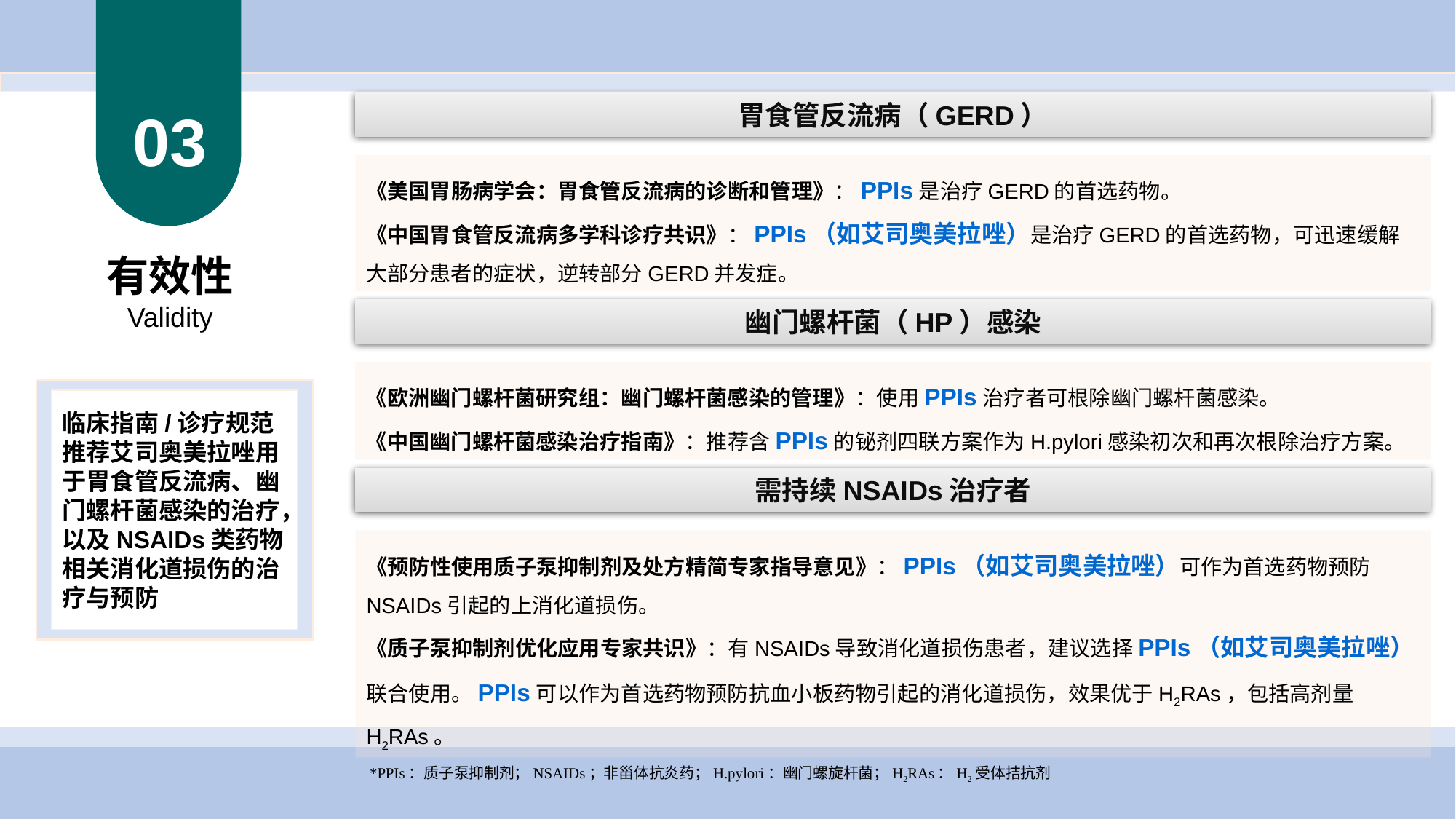

胃食管反流病（GERD）
《美国胃肠病学会：胃食管反流病的诊断和管理》：PPIs是治疗GERD的首选药物。
《中国胃食管反流病多学科诊疗共识》：PPIs（如艾司奥美拉唑）是治疗GERD的首选药物，可迅速缓解大部分患者的症状，逆转部分GERD并发症。
幽门螺杆菌（HP）感染
《欧洲幽门螺杆菌研究组：幽门螺杆菌感染的管理》：使用PPIs治疗者可根除幽门螺杆菌感染。
《中国幽门螺杆菌感染治疗指南》：推荐含PPIs的铋剂四联方案作为H.pylori感染初次和再次根除治疗方案。
需持续NSAIDs治疗者
03
有效性
Validity

临床指南/诊疗规范推荐艾司奥美拉唑用于胃食管反流病、幽门螺杆菌感染的治疗，以及NSAIDs类药物相关消化道损伤的治疗与预防
《预防性使用质子泵抑制剂及处方精简专家指导意见》：PPIs（如艾司奥美拉唑）可作为首选药物预防NSAIDs引起的上消化道损伤。
《质子泵抑制剂优化应用专家共识》：有NSAIDs导致消化道损伤患者，建议选择PPIs（如艾司奥美拉唑）联合使用。PPIs可以作为首选药物预防抗血小板药物引起的消化道损伤，效果优于H2RAs，包括高剂量H2RAs。
*PPIs：质子泵抑制剂；NSAIDs；非甾体抗炎药；H.pylori：幽门螺旋杆菌；H2RAs：H2受体拮抗剂
8